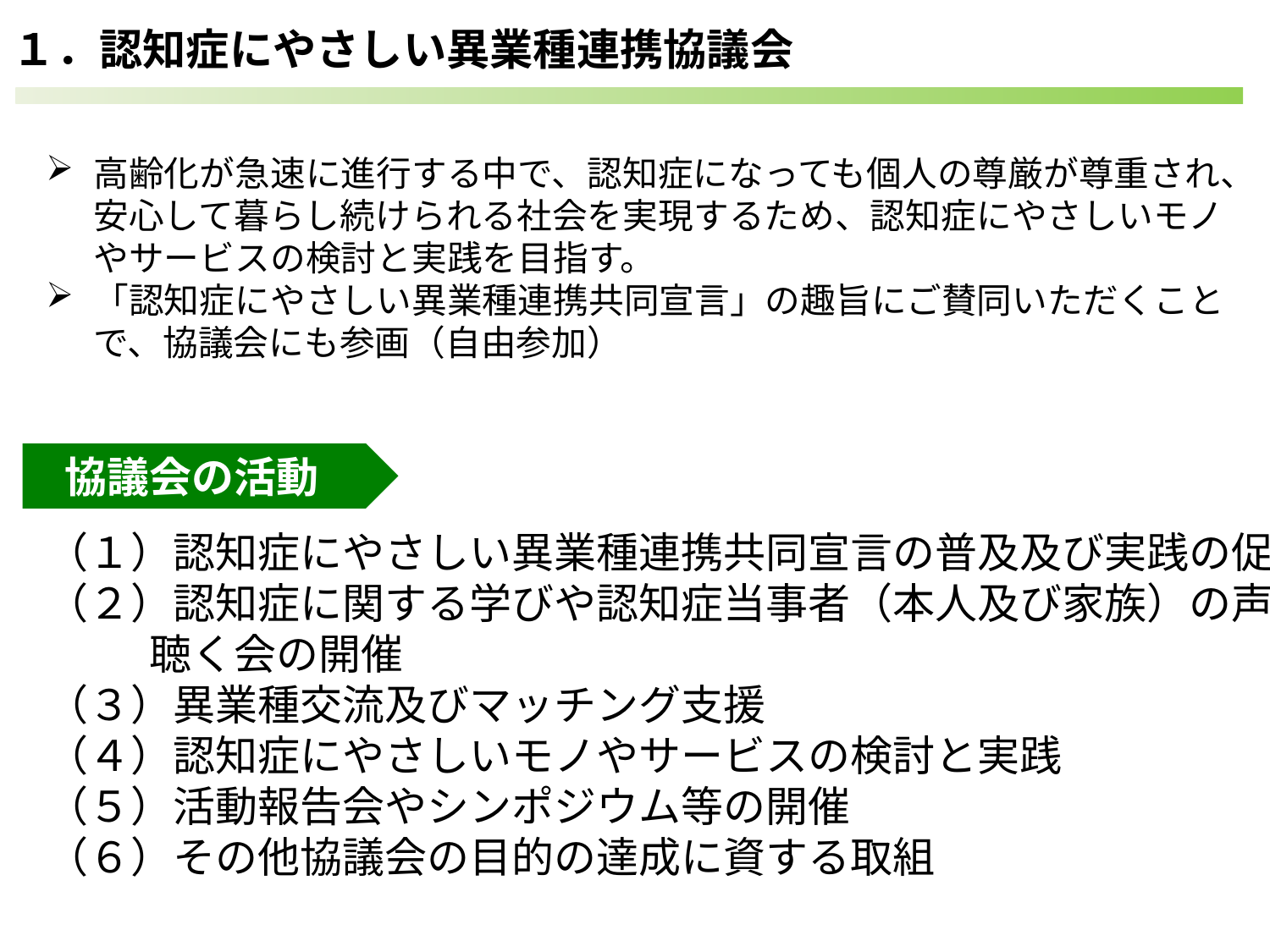

１．認知症にやさしい異業種連携協議会

高齢化が急速に進行する中で、認知症になっても個人の尊厳が尊重され、安心して暮らし続けられる社会を実現するため、認知症にやさしいモノやサービスの検討と実践を目指す。
「認知症にやさしい異業種連携共同宣言」の趣旨にご賛同いただくことで、協議会にも参画（自由参加）
　協議会の活動
（１）認知症にやさしい異業種連携共同宣言の普及及び実践の促進
（２）認知症に関する学びや認知症当事者（本人及び家族）の声を
　　  聴く会の開催
（３）異業種交流及びマッチング支援
（４）認知症にやさしいモノやサービスの検討と実践
（５）活動報告会やシンポジウム等の開催
（６）その他協議会の目的の達成に資する取組